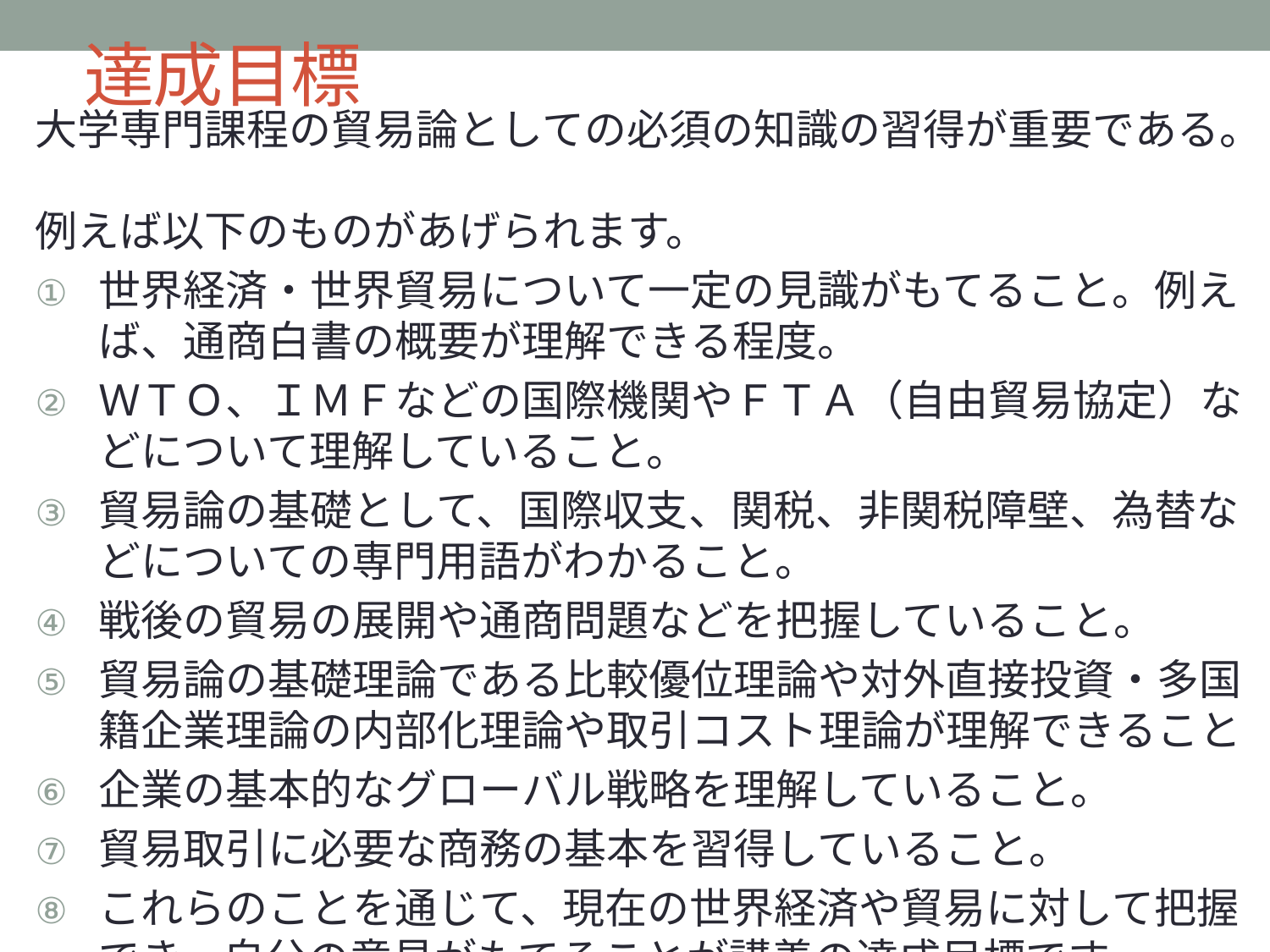

# 達成目標
大学専門課程の貿易論としての必須の知識の習得が重要である。
例えば以下のものがあげられます。
世界経済・世界貿易について一定の見識がもてること。例えば、通商白書の概要が理解できる程度。
ＷＴＯ、ＩＭＦなどの国際機関やＦＴＡ（自由貿易協定）などについて理解していること。
貿易論の基礎として、国際収支、関税、非関税障壁、為替などについての専門用語がわかること。
戦後の貿易の展開や通商問題などを把握していること。
貿易論の基礎理論である比較優位理論や対外直接投資・多国籍企業理論の内部化理論や取引コスト理論が理解できること
企業の基本的なグローバル戦略を理解していること。
貿易取引に必要な商務の基本を習得していること。
これらのことを通じて、現在の世界経済や貿易に対して把握でき、自分の意見がもてることが講義の達成目標です。